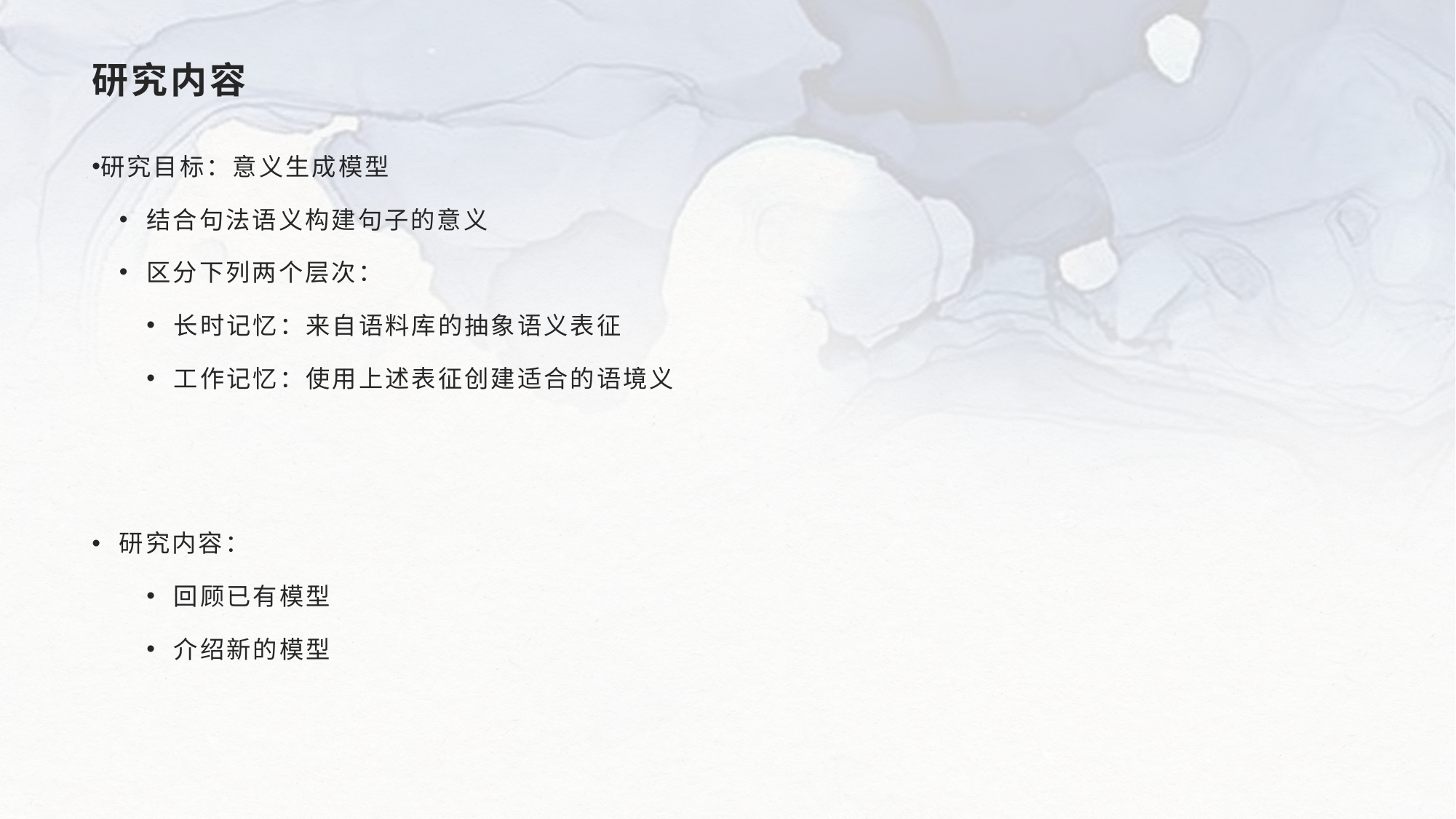

# 研究内容

研究目标：意义生成模型
结合句法语义构建句子的意义
区分下列两个层次：
长时记忆：来自语料库的抽象语义表征
工作记忆：使用上述表征创建适合的语境义

研究内容：
回顾已有模型
介绍新的模型